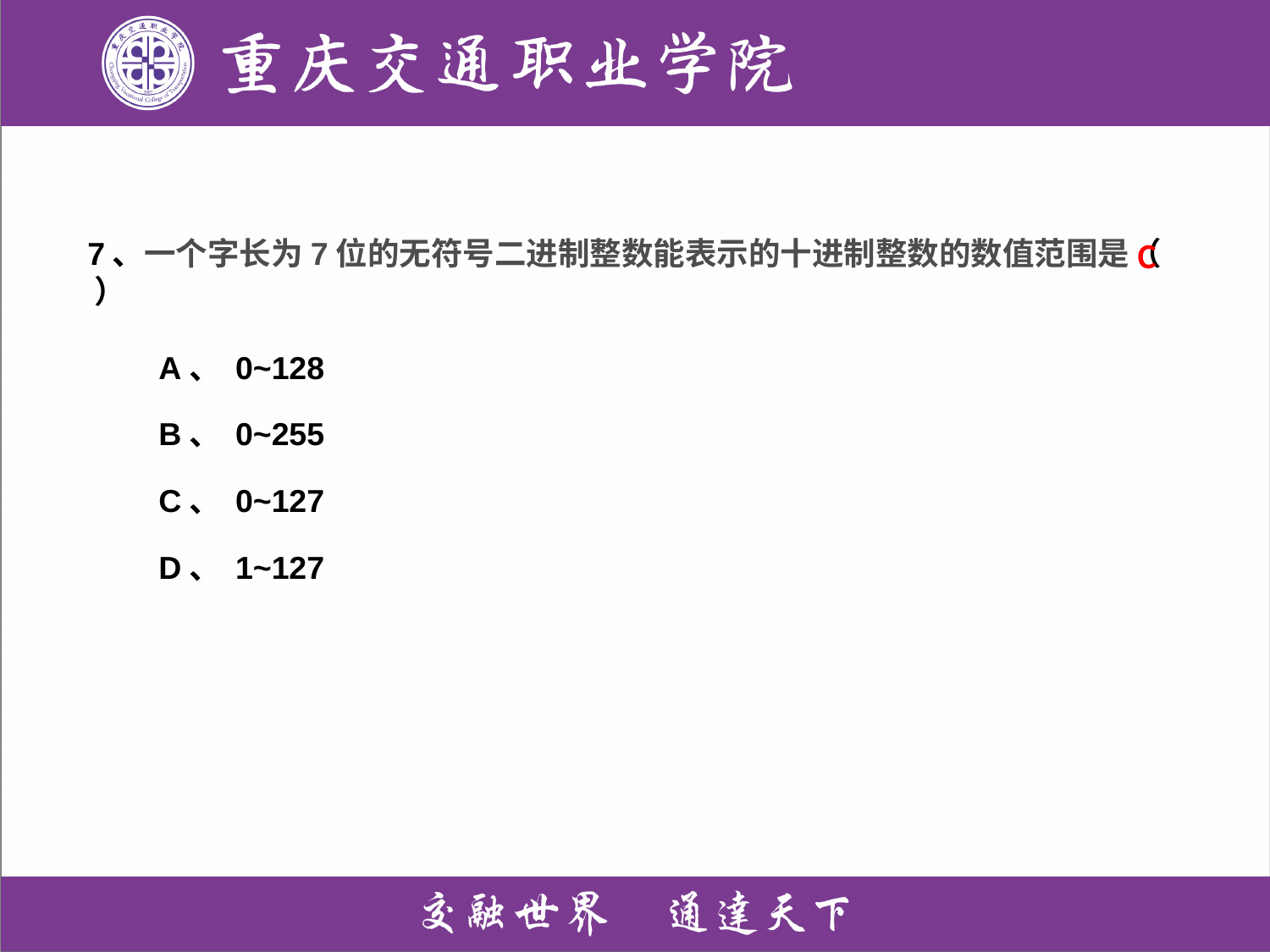

7、一个字长为7位的无符号二进制整数能表示的十进制整数的数值范围是（   ）

        A、 0~128
        B、 0~255
        C、 0~127
        D、 1~127
C